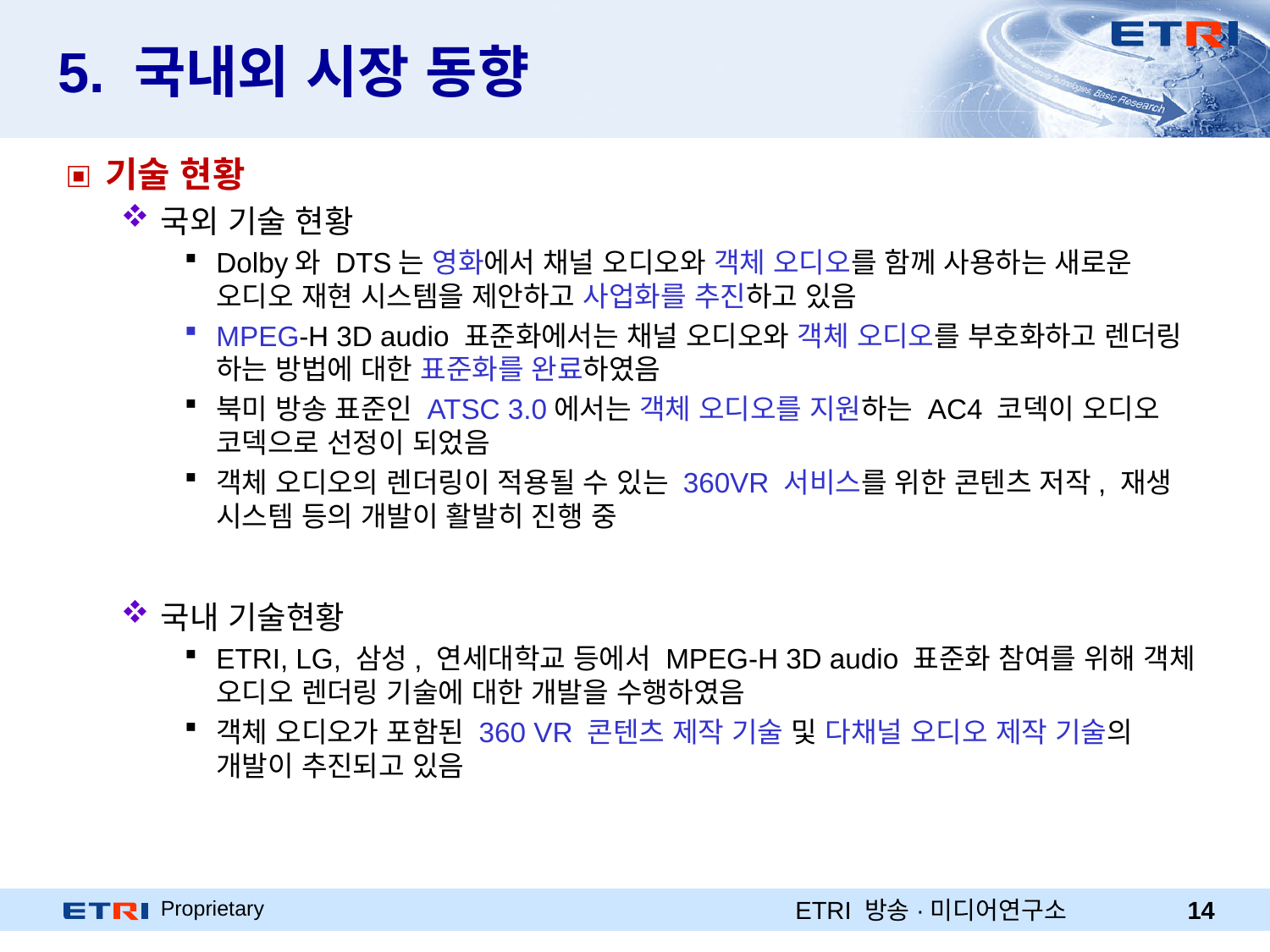

# 5. 국내외 시장 동향
기술 현황
국외 기술 현황
Dolby와 DTS는 영화에서 채널 오디오와 객체 오디오를 함께 사용하는 새로운 오디오 재현 시스템을 제안하고 사업화를 추진하고 있음
MPEG-H 3D audio 표준화에서는 채널 오디오와 객체 오디오를 부호화하고 렌더링 하는 방법에 대한 표준화를 완료하였음
북미 방송 표준인 ATSC 3.0에서는 객체 오디오를 지원하는 AC4 코덱이 오디오 코덱으로 선정이 되었음
객체 오디오의 렌더링이 적용될 수 있는 360VR 서비스를 위한 콘텐츠 저작, 재생 시스템 등의 개발이 활발히 진행 중

국내 기술현황
ETRI, LG, 삼성, 연세대학교 등에서 MPEG-H 3D audio 표준화 참여를 위해 객체 오디오 렌더링 기술에 대한 개발을 수행하였음
객체 오디오가 포함된 360 VR 콘텐츠 제작 기술 및 다채널 오디오 제작 기술의 개발이 추진되고 있음

ETRI 방송·미디어연구소
14